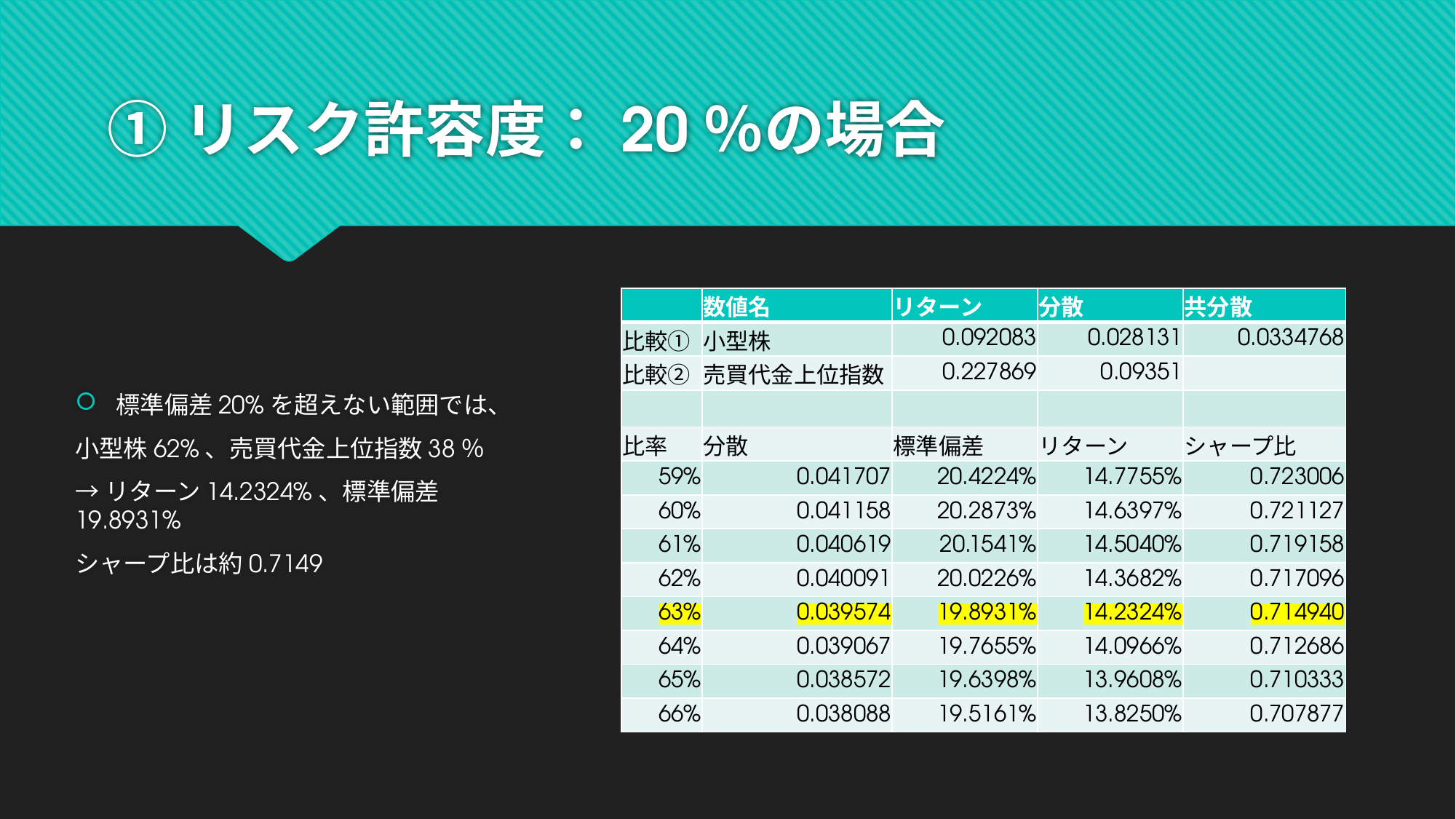

# ①リスク許容度：20％の場合
標準偏差20%を超えない範囲では、
小型株62%、売買代金上位指数38％
→リターン14.2324%、標準偏差19.8931%
シャープ比は約0.7149

|  | 数値名 | リターン | 分散 | 共分散 |
| --- | --- | --- | --- | --- |
| 比較① | 小型株 | 0.092083 | 0.028131 | 0.0334768 |
| 比較② | 売買代金上位指数 | 0.227869 | 0.09351 |  |
|  |  |  |  |  |
| 比率 | 分散 | 標準偏差 | リターン | シャープ比 |
| 59% | 0.041707 | 20.4224% | 14.7755% | 0.723006 |
| 60% | 0.041158 | 20.2873% | 14.6397% | 0.721127 |
| 61% | 0.040619 | 20.1541% | 14.5040% | 0.719158 |
| 62% | 0.040091 | 20.0226% | 14.3682% | 0.717096 |
| 63% | 0.039574 | 19.8931% | 14.2324% | 0.714940 |
| 64% | 0.039067 | 19.7655% | 14.0966% | 0.712686 |
| 65% | 0.038572 | 19.6398% | 13.9608% | 0.710333 |
| 66% | 0.038088 | 19.5161% | 13.8250% | 0.707877 |